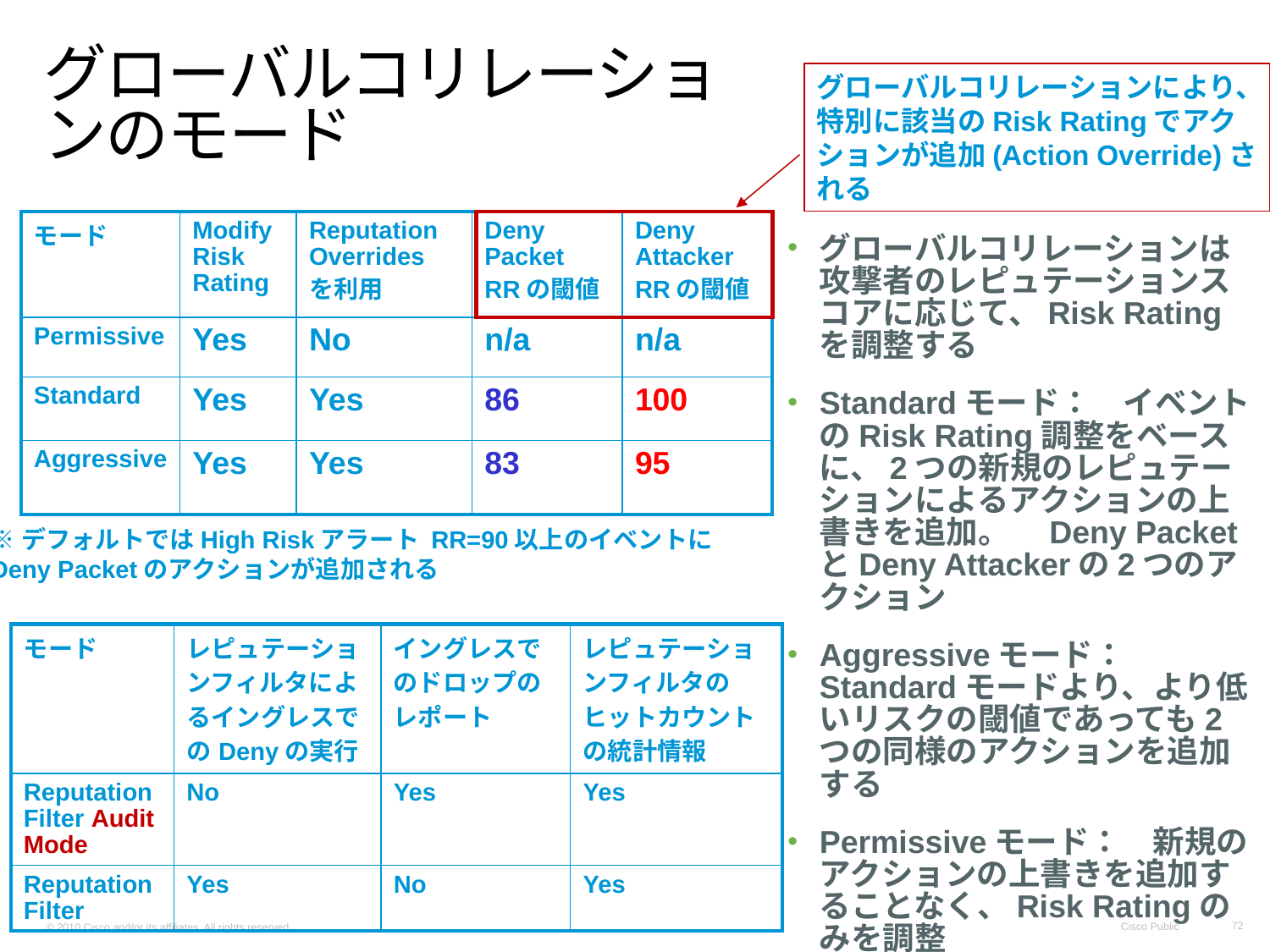

グローバルコリレーションのモード
グローバルコリレーションにより、特別に該当のRisk Ratingでアクションが追加(Action Override)される

| モード | Modify Risk Rating | Reputation Overrides を利用 | Deny Packet RRの閾値 | Deny Attacker RRの閾値 |
| --- | --- | --- | --- | --- |
| Permissive | Yes | No | n/a | n/a |
| Standard | Yes | Yes | 86 | 100 |
| Aggressive | Yes | Yes | 83 | 95 |

グローバルコリレーションは攻撃者のレピュテーションスコアに応じて、Risk Ratingを調整する
Standardモード：　イベントのRisk Rating調整をベースに、2つの新規のレピュテーションによるアクションの上書きを追加。　Deny PacketとDeny Attackerの2つのアクション
Aggressiveモード：　 Standardモードより、より低いリスクの閾値であっても2つの同様のアクションを追加する
Permissiveモード：　新規のアクションの上書きを追加することなく、Risk Ratingのみを調整
※デフォルトではHigh Riskアラート RR=90以上のイベントに
Deny Packetのアクションが追加される
| モード | レピュテーションフィルタによるイングレスでのDenyの実行 | イングレスでのドロップのレポート | レピュテーションフィルタのヒットカウントの統計情報 |
| --- | --- | --- | --- |
| Reputation Filter Audit Mode | No | Yes | Yes |
| Reputation Filter | Yes | No | Yes |